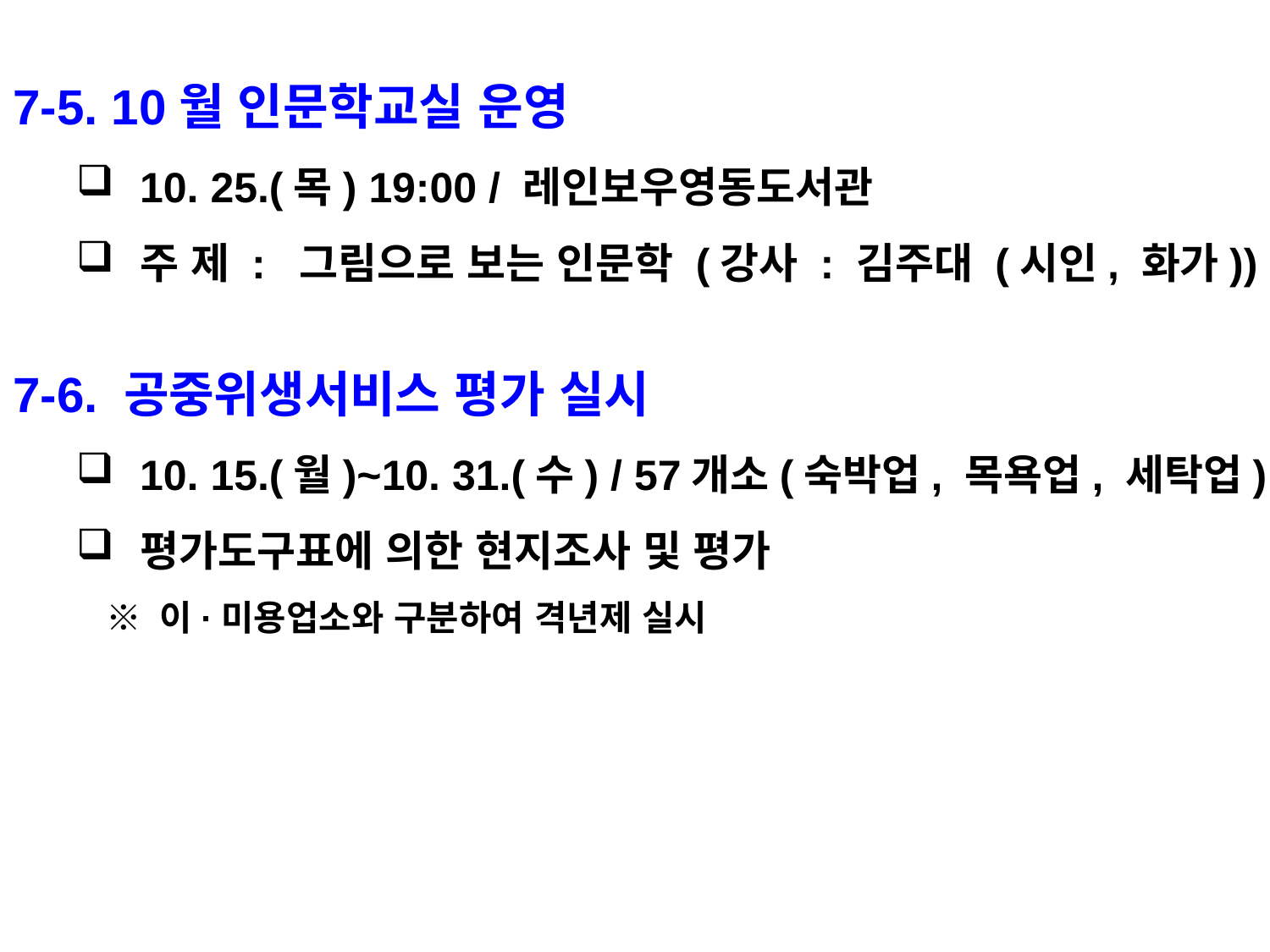

7-5. 10월 인문학교실 운영
10. 25.(목) 19:00 / 레인보우영동도서관
주 제 :  그림으로 보는 인문학 (강사 : 김주대 (시인, 화가))

7-6. 공중위생서비스 평가 실시
10. 15.(월)~10. 31.(수) / 57개소(숙박업, 목욕업, 세탁업)
평가도구표에 의한 현지조사 및 평가
   ※ 이·미용업소와 구분하여 격년제 실시